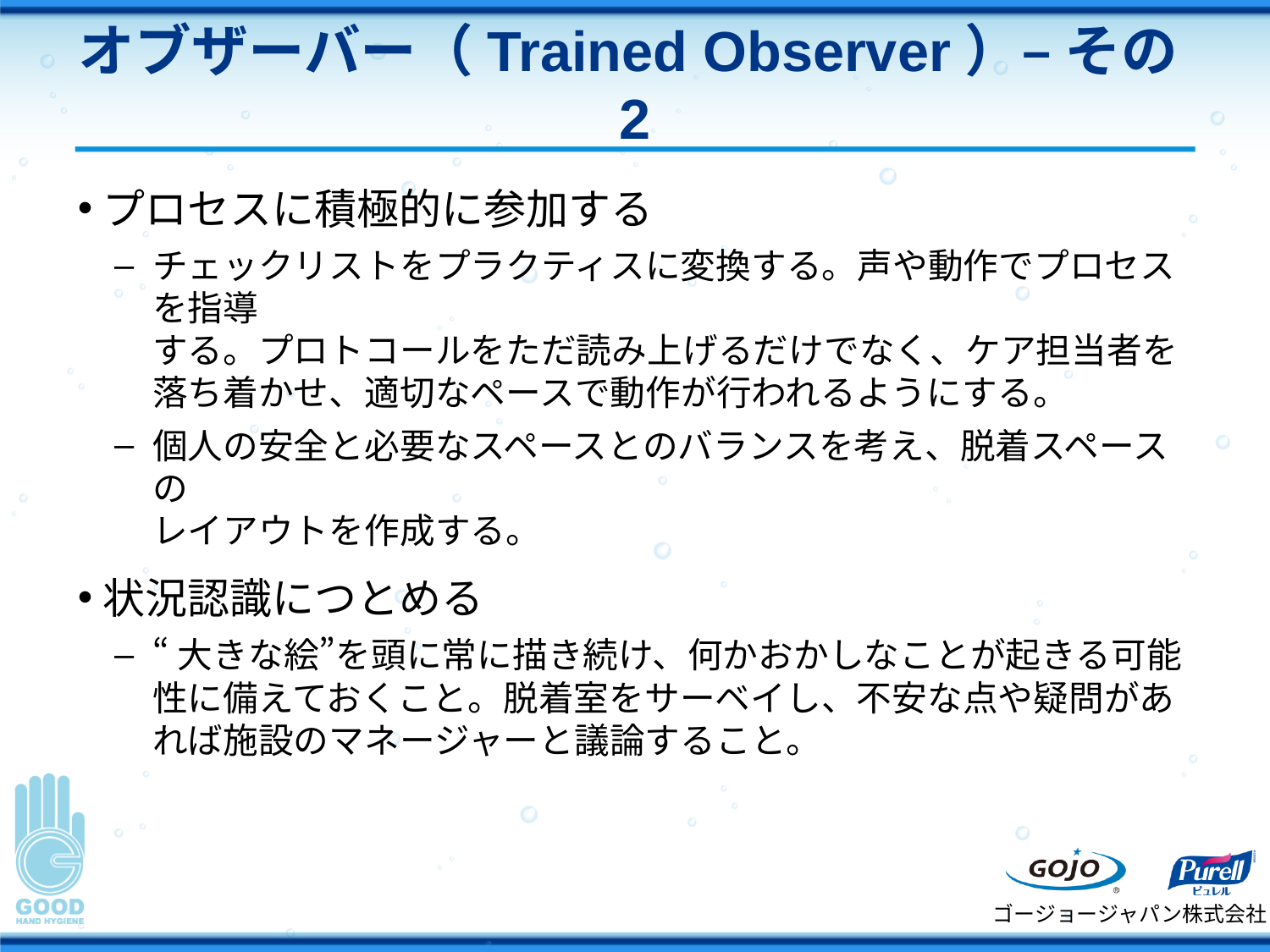

# オブザーバー（Trained Observer）– その2
プロセスに積極的に参加する
チェックリストをプラクティスに変換する。声や動作でプロセスを指導
する。プロトコールをただ読み上げるだけでなく、ケア担当者を落ち着かせ、適切なペースで動作が行われるようにする。
個人の安全と必要なスペースとのバランスを考え、脱着スペースの
レイアウトを作成する。
状況認識につとめる
“大きな絵”を頭に常に描き続け、何かおかしなことが起きる可能性に備えておくこと。脱着室をサーベイし、不安な点や疑問があれば施設のマネージャーと議論すること。